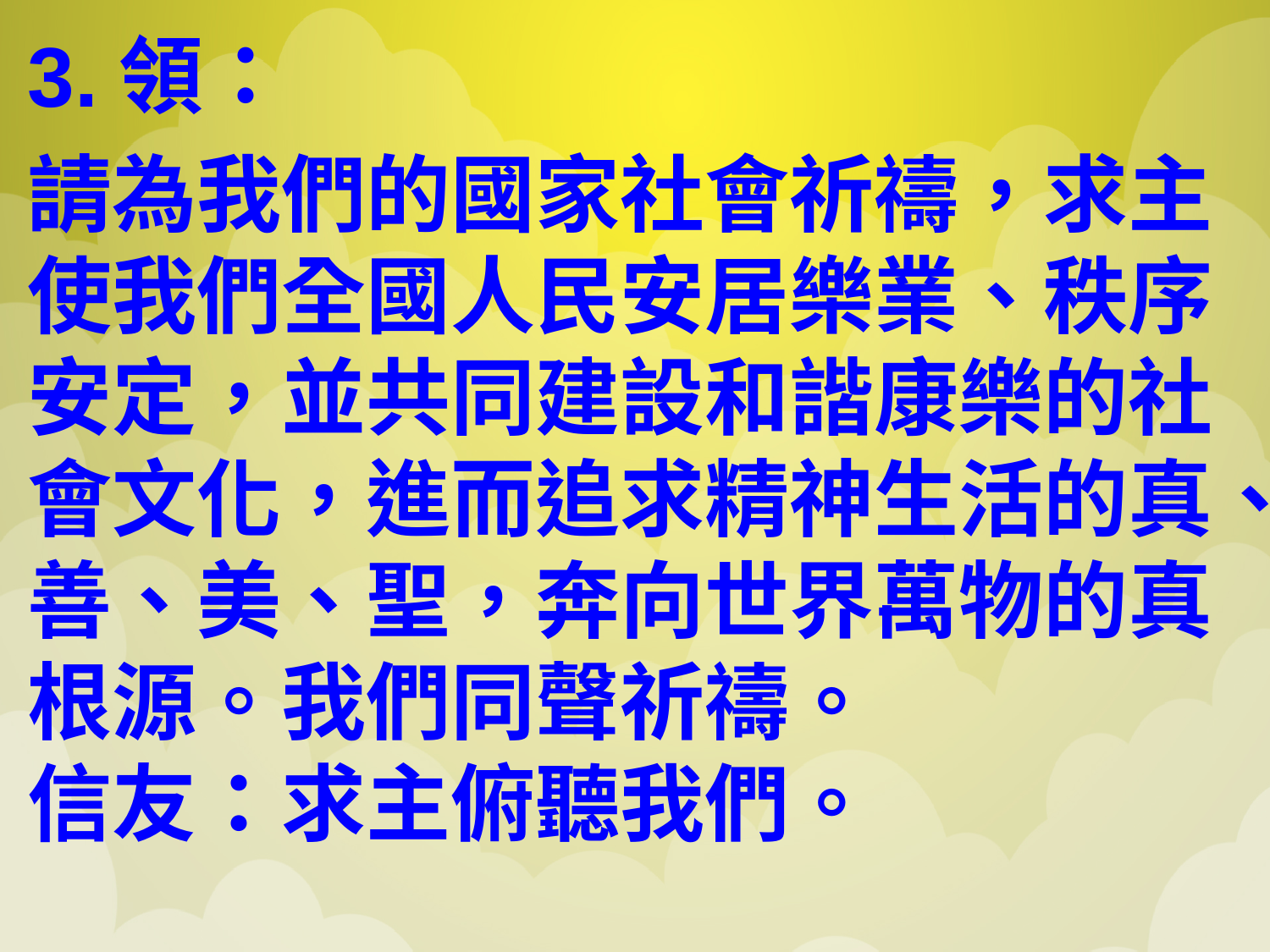

3.領：
請為我們的國家社會祈禱，求主使我們全國人民安居樂業、秩序安定，並共同建設和諧康樂的社會文化，進而追求精神生活的真、善、美、聖，奔向世界萬物的真根源。我們同聲祈禱。
信友：求主俯聽我們。